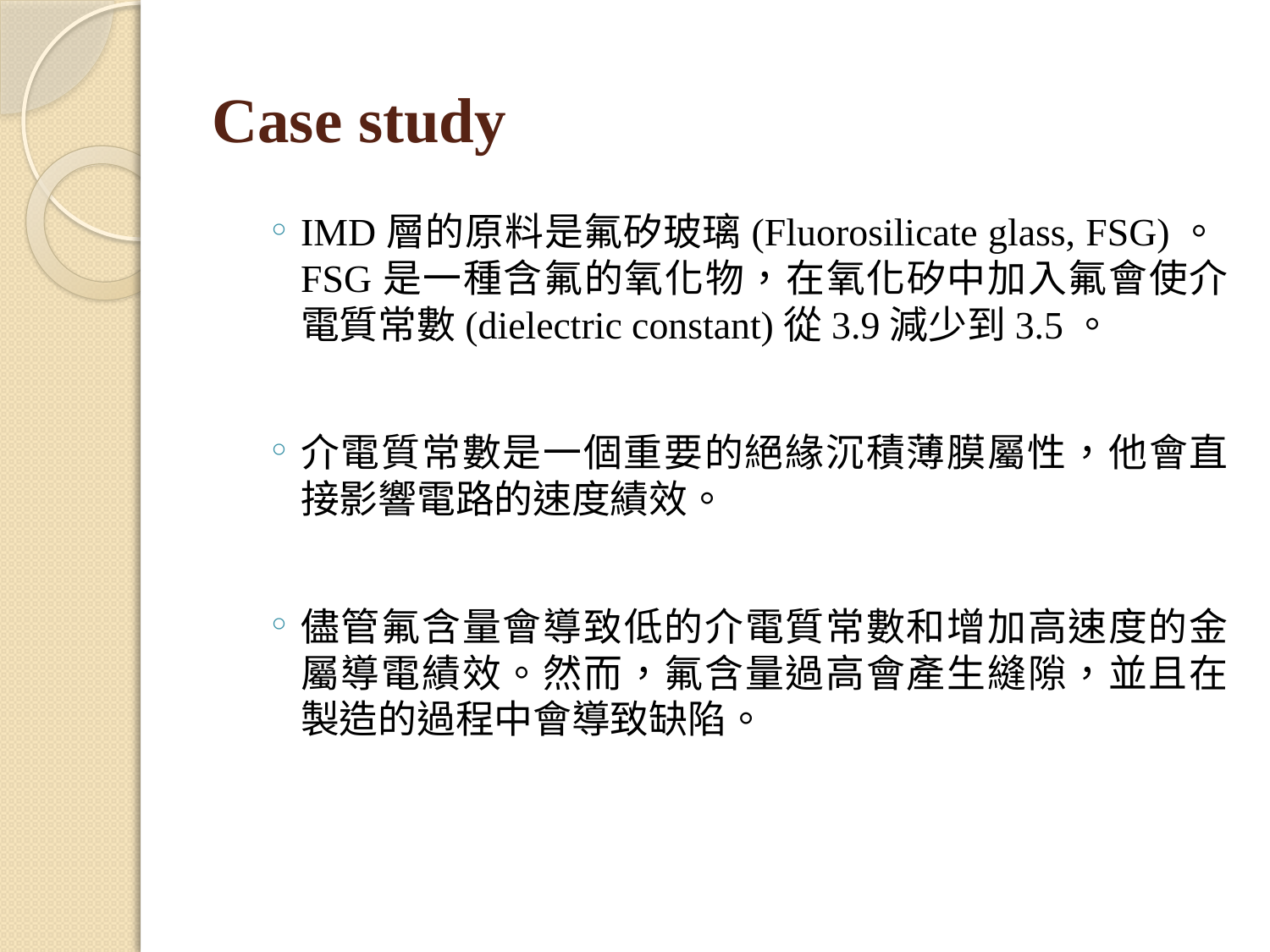

# Case study
IMD層的原料是氟矽玻璃(Fluorosilicate glass, FSG)。FSG是一種含氟的氧化物，在氧化矽中加入氟會使介電質常數(dielectric constant)從3.9減少到3.5。

介電質常數是一個重要的絕緣沉積薄膜屬性，他會直接影響電路的速度績效。

儘管氟含量會導致低的介電質常數和增加高速度的金屬導電績效。然而，氟含量過高會產生縫隙，並且在製造的過程中會導致缺陷。